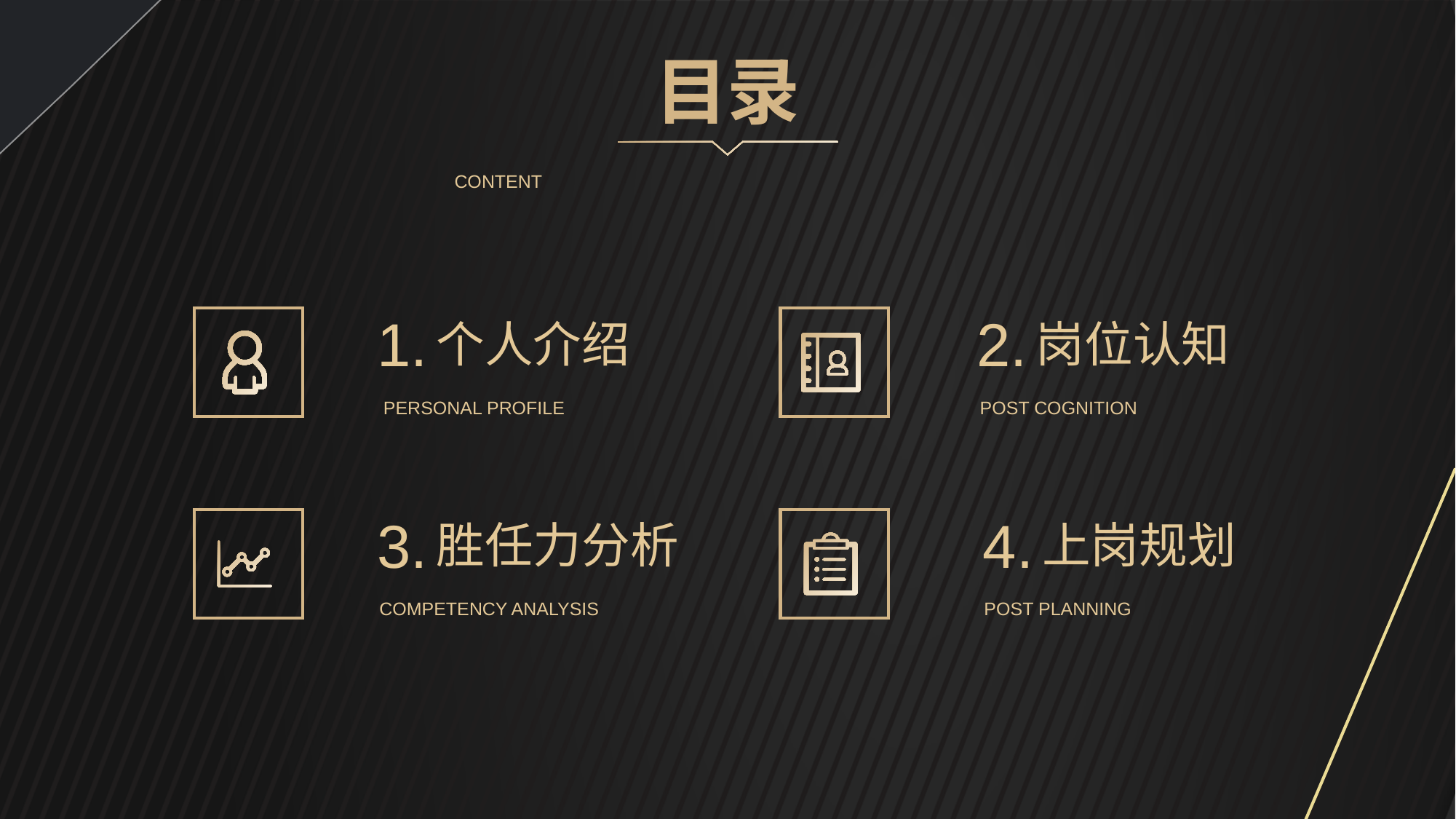

目录
CONTENT
1.
个人介绍
Personal profile

2.
岗位认知
Post cognition

3.
胜任力分析
Competency analysis

4.
上岗规划
Post planning